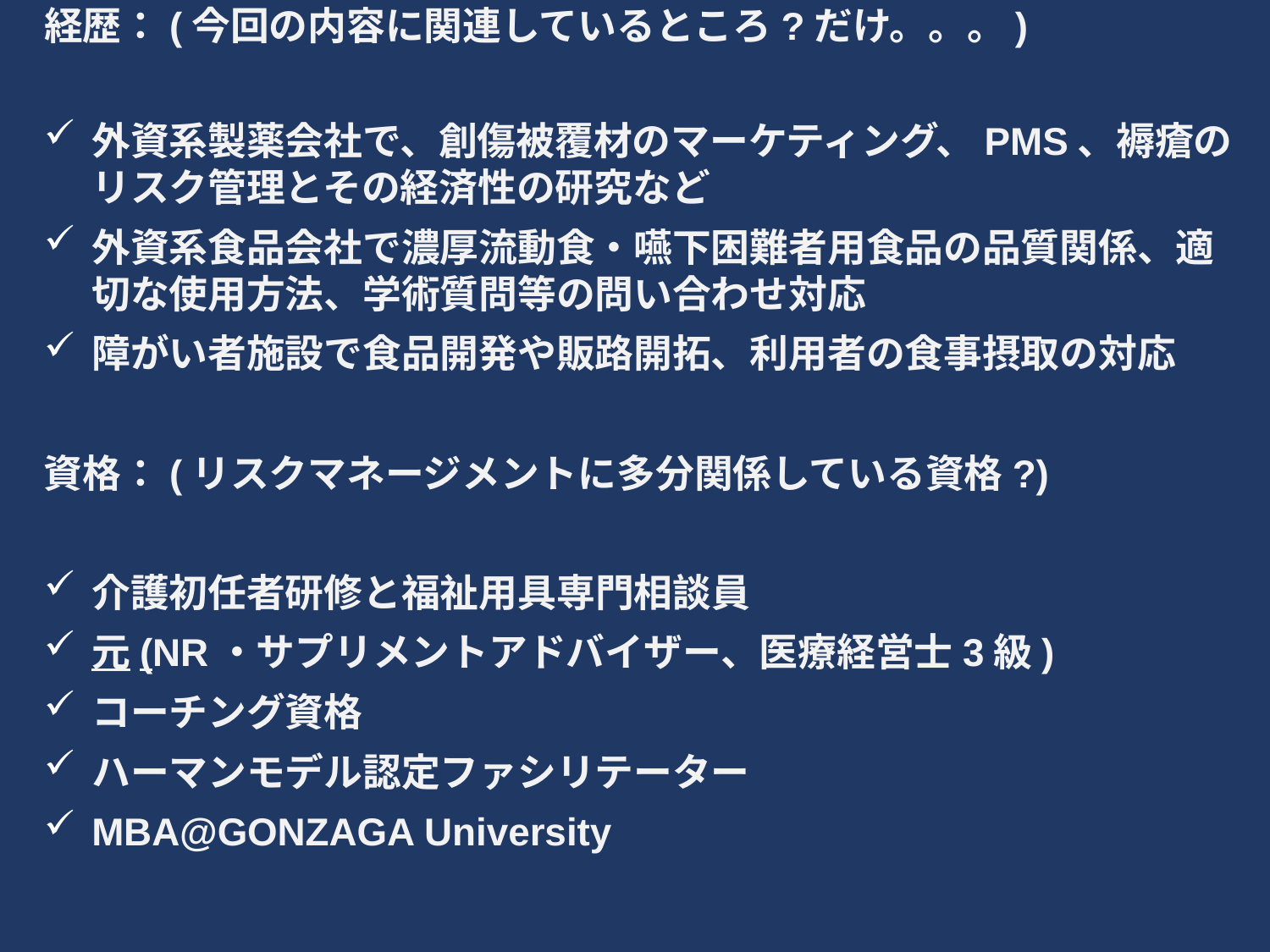

経歴：(今回の内容に関連しているところ?だけ。。。)

外資系製薬会社で、創傷被覆材のマーケティング、PMS、褥瘡のリスク管理とその経済性の研究など
外資系食品会社で濃厚流動食・嚥下困難者用食品の品質関係、適切な使用方法、学術質問等の問い合わせ対応
障がい者施設で食品開発や販路開拓、利用者の食事摂取の対応

資格：(リスクマネージメントに多分関係している資格?)

介護初任者研修と福祉用具専門相談員
元(NR・サプリメントアドバイザー、医療経営士3級)
コーチング資格
ハーマンモデル認定ファシリテーター
MBA@GONZAGA University